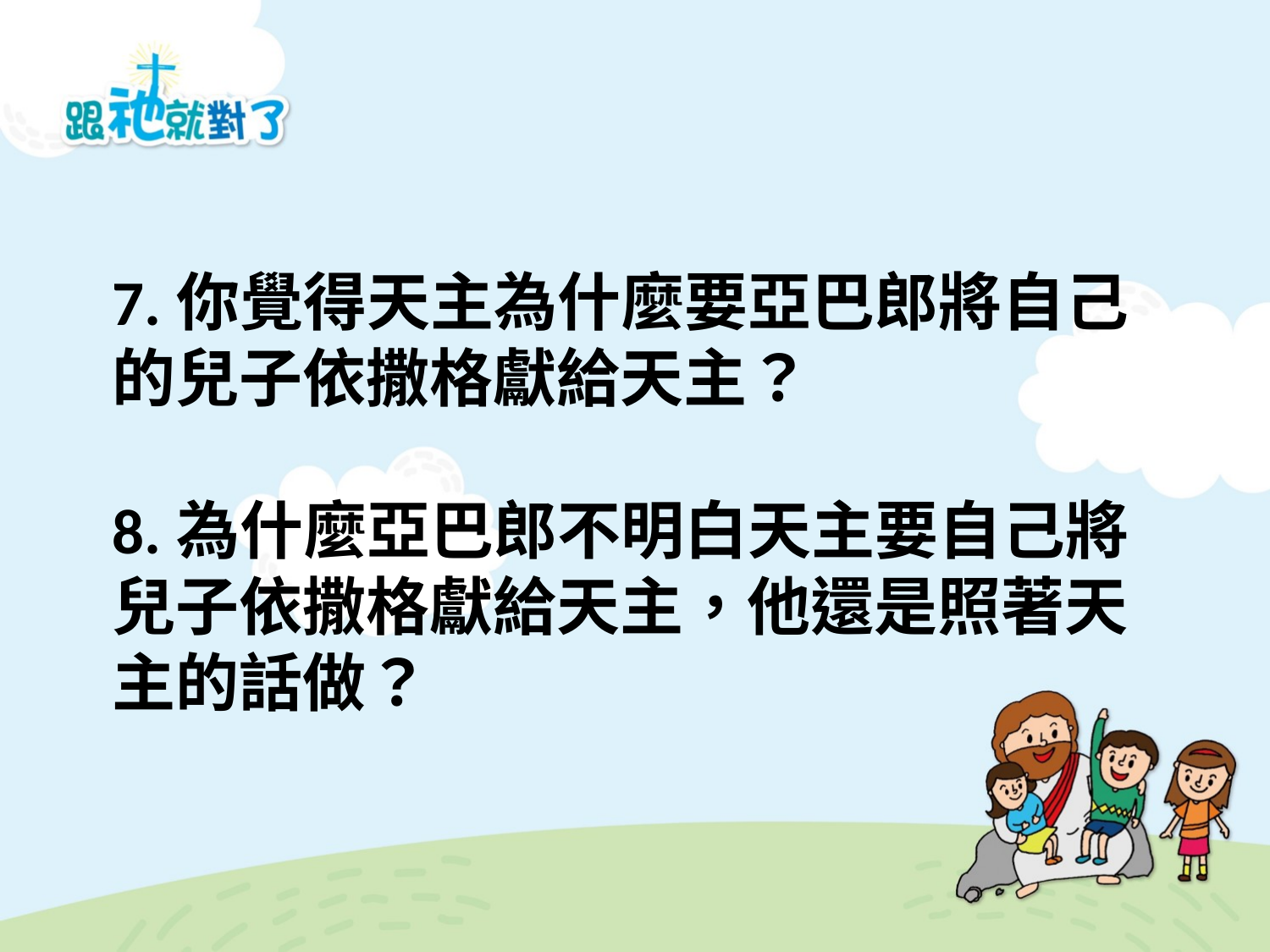

7.你覺得天主為什麼要亞巴郎將自己的兒子依撒格獻給天主？

8.為什麼亞巴郎不明白天主要自己將兒子依撒格獻給天主，他還是照著天主的話做？